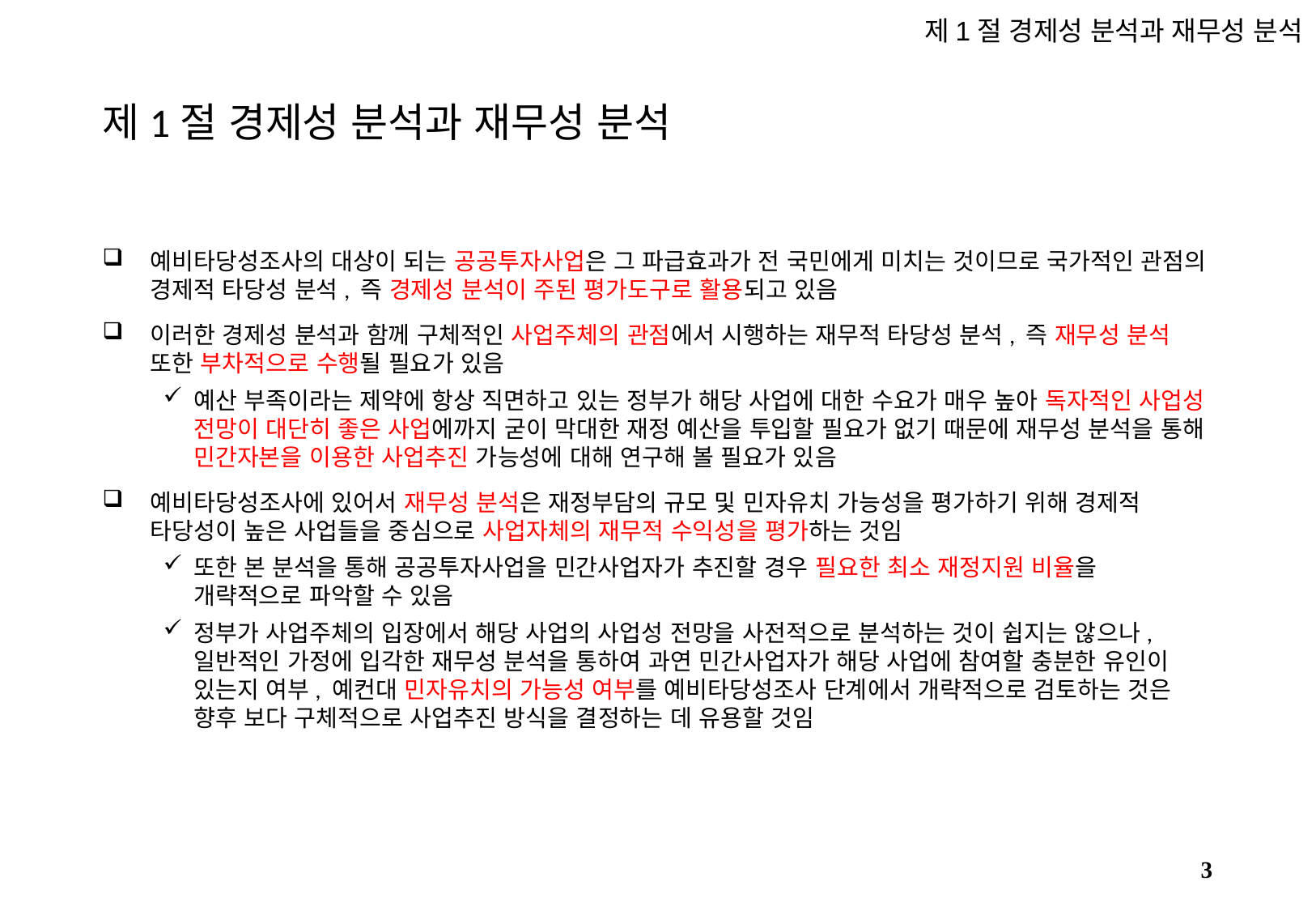

제1절 경제성 분석과 재무성 분석

# 제1절 경제성 분석과 재무성 분석
예비타당성조사의 대상이 되는 공공투자사업은 그 파급효과가 전 국민에게 미치는 것이므로 국가적인 관점의 경제적 타당성 분석, 즉 경제성 분석이 주된 평가도구로 활용되고 있음
이러한 경제성 분석과 함께 구체적인 사업주체의 관점에서 시행하는 재무적 타당성 분석, 즉 재무성 분석 또한 부차적으로 수행될 필요가 있음
예산 부족이라는 제약에 항상 직면하고 있는 정부가 해당 사업에 대한 수요가 매우 높아 독자적인 사업성 전망이 대단히 좋은 사업에까지 굳이 막대한 재정 예산을 투입할 필요가 없기 때문에 재무성 분석을 통해 민간자본을 이용한 사업추진 가능성에 대해 연구해 볼 필요가 있음
예비타당성조사에 있어서 재무성 분석은 재정부담의 규모 및 민자유치 가능성을 평가하기 위해 경제적 타당성이 높은 사업들을 중심으로 사업자체의 재무적 수익성을 평가하는 것임
또한 본 분석을 통해 공공투자사업을 민간사업자가 추진할 경우 필요한 최소 재정지원 비율을 개략적으로 파악할 수 있음
정부가 사업주체의 입장에서 해당 사업의 사업성 전망을 사전적으로 분석하는 것이 쉽지는 않으나, 일반적인 가정에 입각한 재무성 분석을 통하여 과연 민간사업자가 해당 사업에 참여할 충분한 유인이 있는지 여부, 예컨대 민자유치의 가능성 여부를 예비타당성조사 단계에서 개략적으로 검토하는 것은 향후 보다 구체적으로 사업추진 방식을 결정하는 데 유용할 것임
3